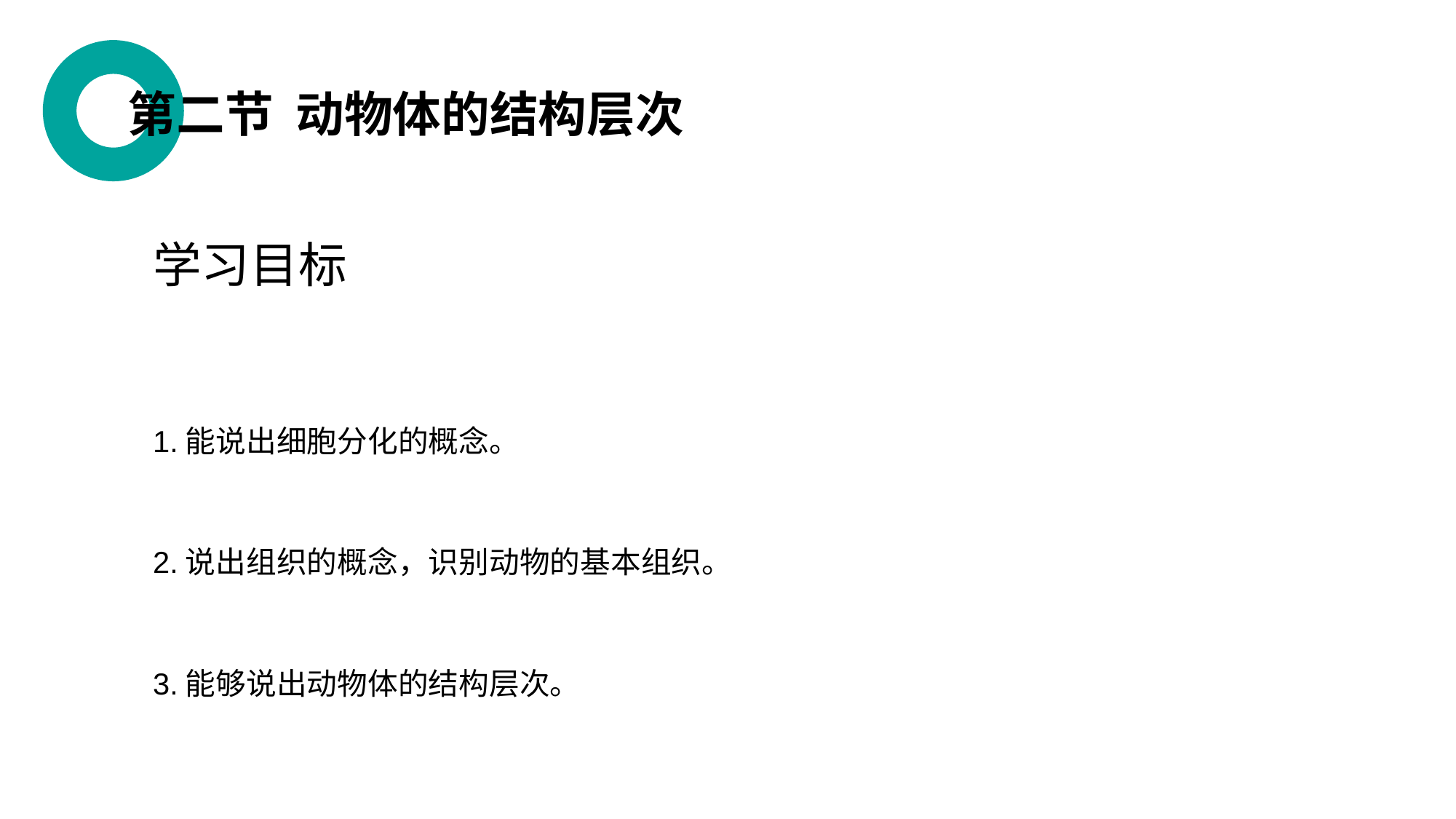

第二节  动物体的结构层次
学习目标
1.能说出细胞分化的概念。

2.说出组织的概念，识别动物的基本组织。

3.能够说出动物体的结构层次。